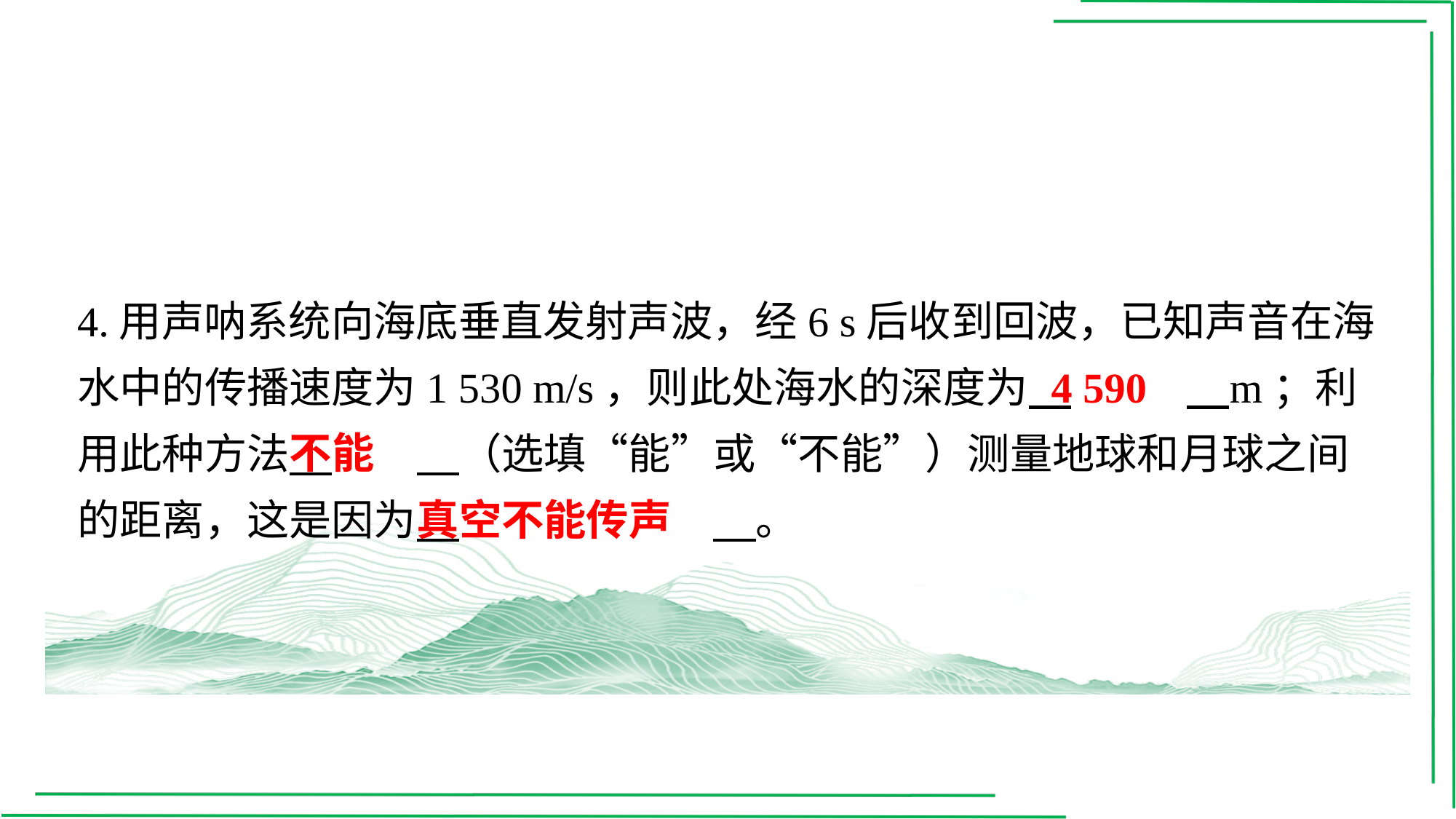

4.用声呐系统向海底垂直发射声波，经6 s后收到回波，已知声音在海水中的传播速度为1 530 m/s，则此处海水的深度为 　4 590　⁠m；利用此种方法 　不能　⁠（选填“能”或“不能”）测量地球和月球之间的距离，这是因为 　真空不能传声　⁠。
4 590
不能
真空不能传声